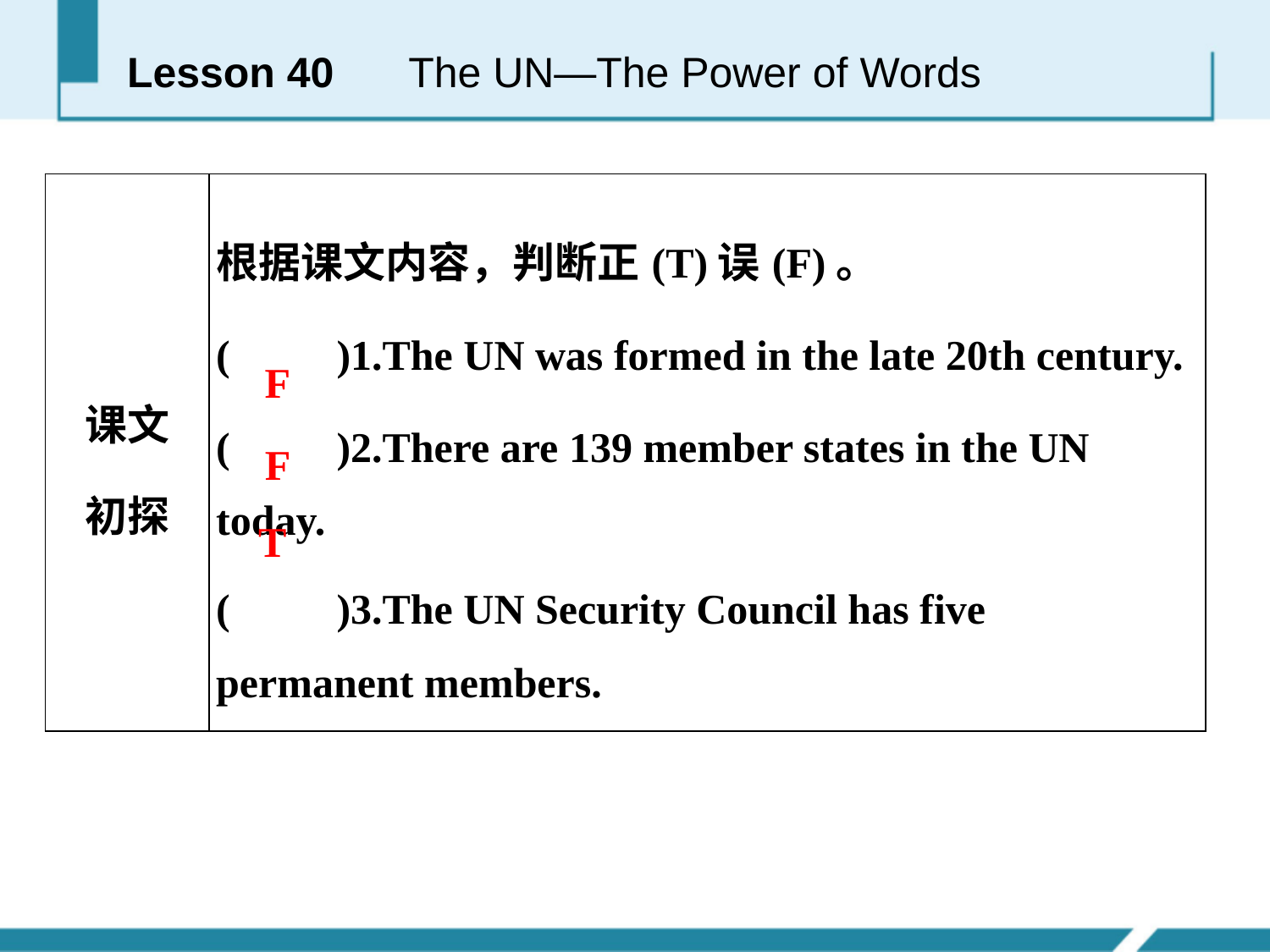

Lesson 40 　The UN—The Power of Words
| 课文 初探 | 根据课文内容，判断正(T)误(F)。 (　　)1.The UN was formed in the late 20th century. (　　)2.There are 139 member states in the UN today. (　　)3.The UN Security Council has five permanent members. |
| --- | --- |
F
F
T